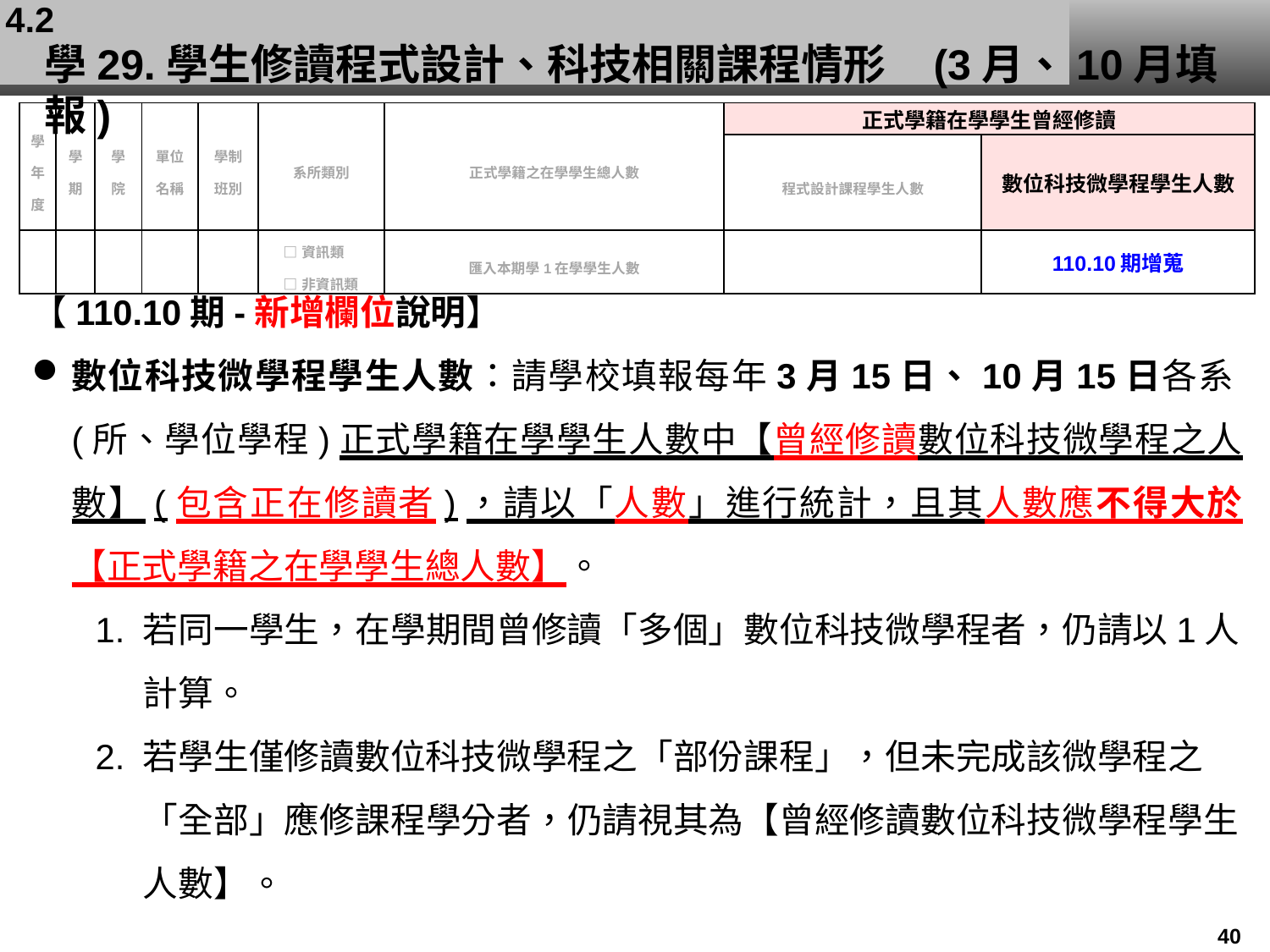

4.2
# 學29.學生修讀程式設計、科技相關課程情形     	(3月、10月填報)
| 學年度 | 學期 | 學院 | 單位名稱 | 學制班別 | 系所類別 | 正式學籍之在學學生總人數 | 正式學籍在學學生曾經修讀 |  |
| --- | --- | --- | --- | --- | --- | --- | --- | --- |
|  |  |  |  |  |  |  | 程式設計課程學生人數 | 數位科技微學程學生人數 |
|  |  |  |  |  | □資訊類 □非資訊類 | 匯入本期學1在學學生人數 |  | 110.10期增蒐 |
【110.10期-新增欄位說明】
數位科技微學程學生人數：請學校填報每年3月15日、10月15日各系(所、學位學程)正式學籍在學學生人數中【曾經修讀數位科技微學程之人數】(包含正在修讀者)，請以「人數」進行統計，且其人數應不得大於【正式學籍之在學學生總人數】。
若同一學生，在學期間曾修讀「多個」數位科技微學程者，仍請以1人計算。
若學生僅修讀數位科技微學程之「部份課程」，但未完成該微學程之「全部」應修課程學分者，仍請視其為【曾經修讀數位科技微學程學生人數】。